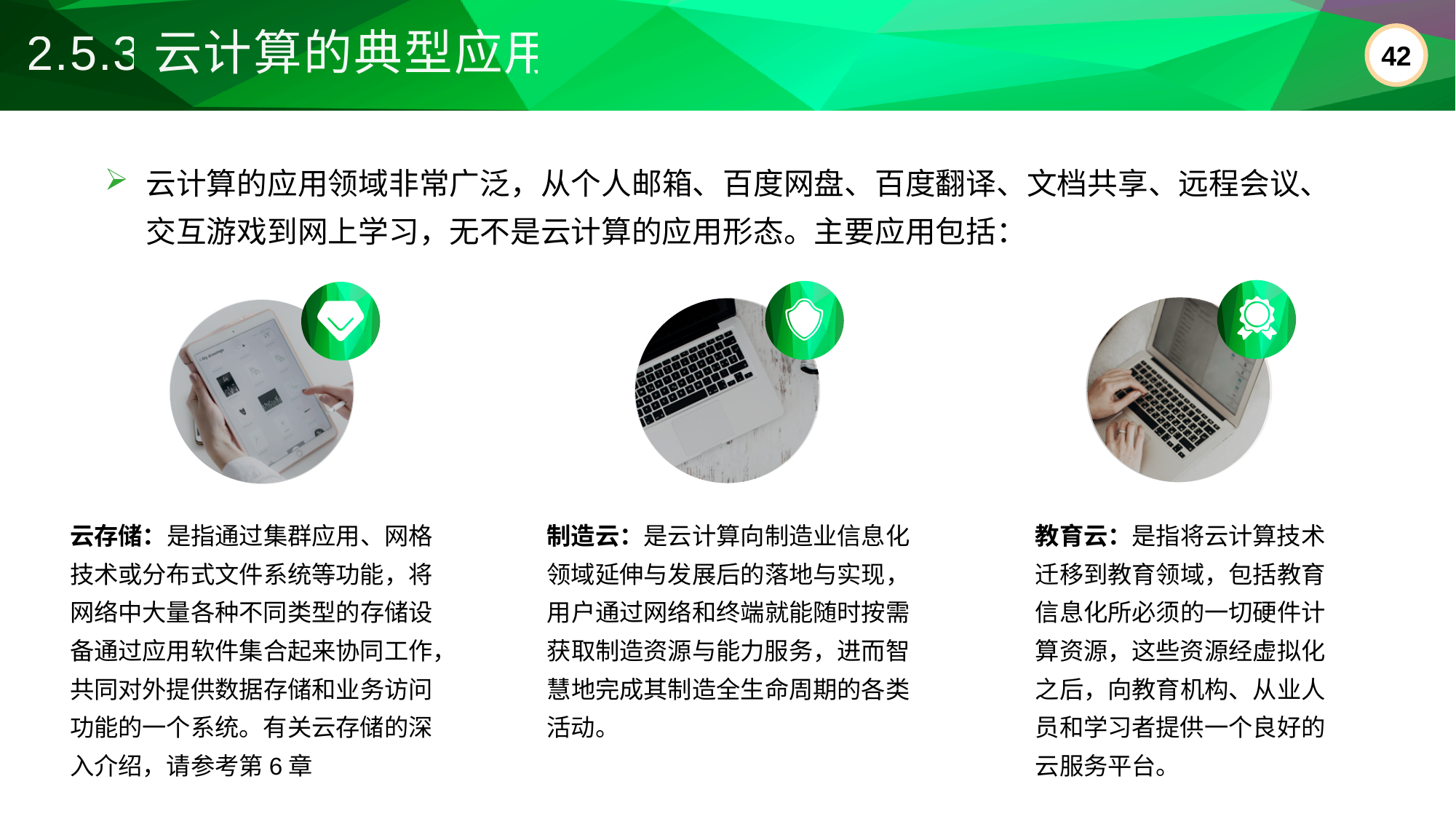

2.5.3云计算的典型应用
云计算的应用领域非常广泛，从个人邮箱、百度网盘、百度翻译、文档共享、远程会议、交互游戏到网上学习，无不是云计算的应用形态。主要应用包括：

云存储：是指通过集群应用、网格技术或分布式文件系统等功能，将网络中大量各种不同类型的存储设备通过应用软件集合起来协同工作，共同对外提供数据存储和业务访问功能的一个系统。有关云存储的深入介绍，请参考第6章
制造云：是云计算向制造业信息化领域延伸与发展后的落地与实现，用户通过网络和终端就能随时按需获取制造资源与能力服务，进而智慧地完成其制造全生命周期的各类活动。
教育云：是指将云计算技术迁移到教育领域，包括教育信息化所必须的一切硬件计算资源，这些资源经虚拟化之后，向教育机构、从业人员和学习者提供一个良好的云服务平台。